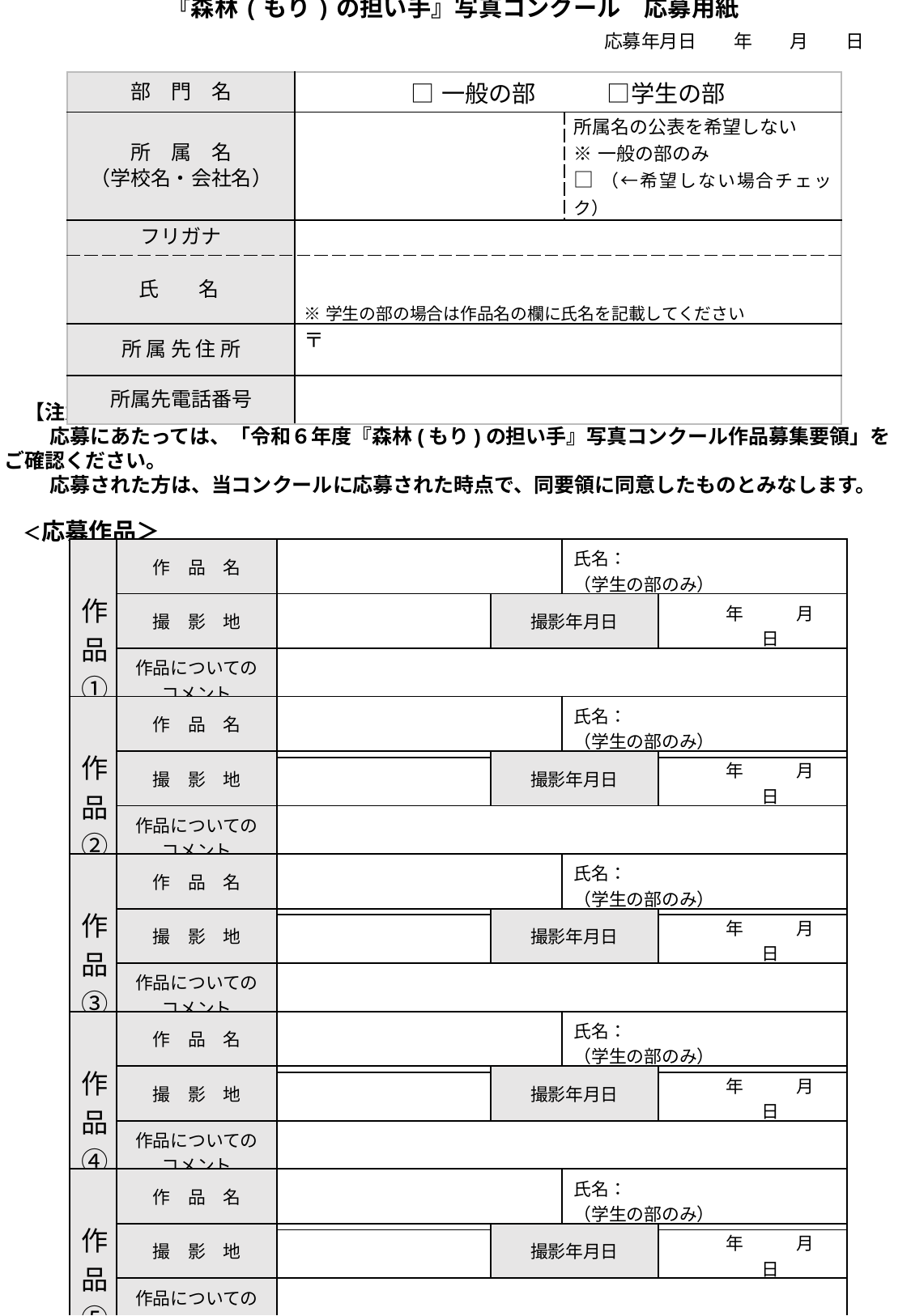

『森林(もり)の担い手』写真コンクール　応募用紙

応募年月日　　年　　月　　日

　【注意事項】
　　 応募にあたっては、「令和６年度『森林(もり)の担い手』写真コンクール作品募集要領」をご確認ください。
　　 応募された方は、当コンクールに応募された時点で、同要領に同意したものとみなします。

　＜応募作品＞

| 部　門　名 | □一般の部　　　□学生の部 |  |
| --- | --- | --- |
| 所　属　名 （学校名・会社名） |  | 所属名の公表を希望しない ※一般の部のみ □（←希望しない場合チェック） |
| フリガナ |  |  |
| 氏　　名 | ※学生の部の場合は作品名の欄に氏名を記載してください |  |
| 所 属 先 住 所 | 〒 |  |
| 所属先電話番号 |  |  |
| 作品① | 作　品　名 |  |  | 氏名： （学生の部のみ） |  |
| --- | --- | --- | --- | --- | --- |
|  | 撮　影　地 |  | 撮影年月日 |  | 年　　　月　　　日 |
|  | 作品についての コメント |  |  |  |  |
| 作品② | 作　品　名 |  |  | 氏名： （学生の部のみ） |  |
| --- | --- | --- | --- | --- | --- |
|  | 撮　影　地 |  | 撮影年月日 |  | 年　　　月　　　日 |
|  | 作品についての コメント |  |  |  |  |
| 作品③ | 作　品　名 |  |  | 氏名： （学生の部のみ） |  |
| --- | --- | --- | --- | --- | --- |
|  | 撮　影　地 |  | 撮影年月日 |  | 年　　　月　　　日 |
|  | 作品についての コメント |  |  |  |  |
| 作品④ | 作　品　名 |  |  | 氏名： （学生の部のみ） |  |
| --- | --- | --- | --- | --- | --- |
|  | 撮　影　地 |  | 撮影年月日 |  | 年　　　月　　　日 |
|  | 作品についての コメント |  |  |  |  |
| 作品⑤ | 作　品　名 |  |  | 氏名： （学生の部のみ） |  |
| --- | --- | --- | --- | --- | --- |
|  | 撮　影　地 |  | 撮影年月日 |  | 年　　　月　　　日 |
|  | 作品についての コメント |  |  |  |  |